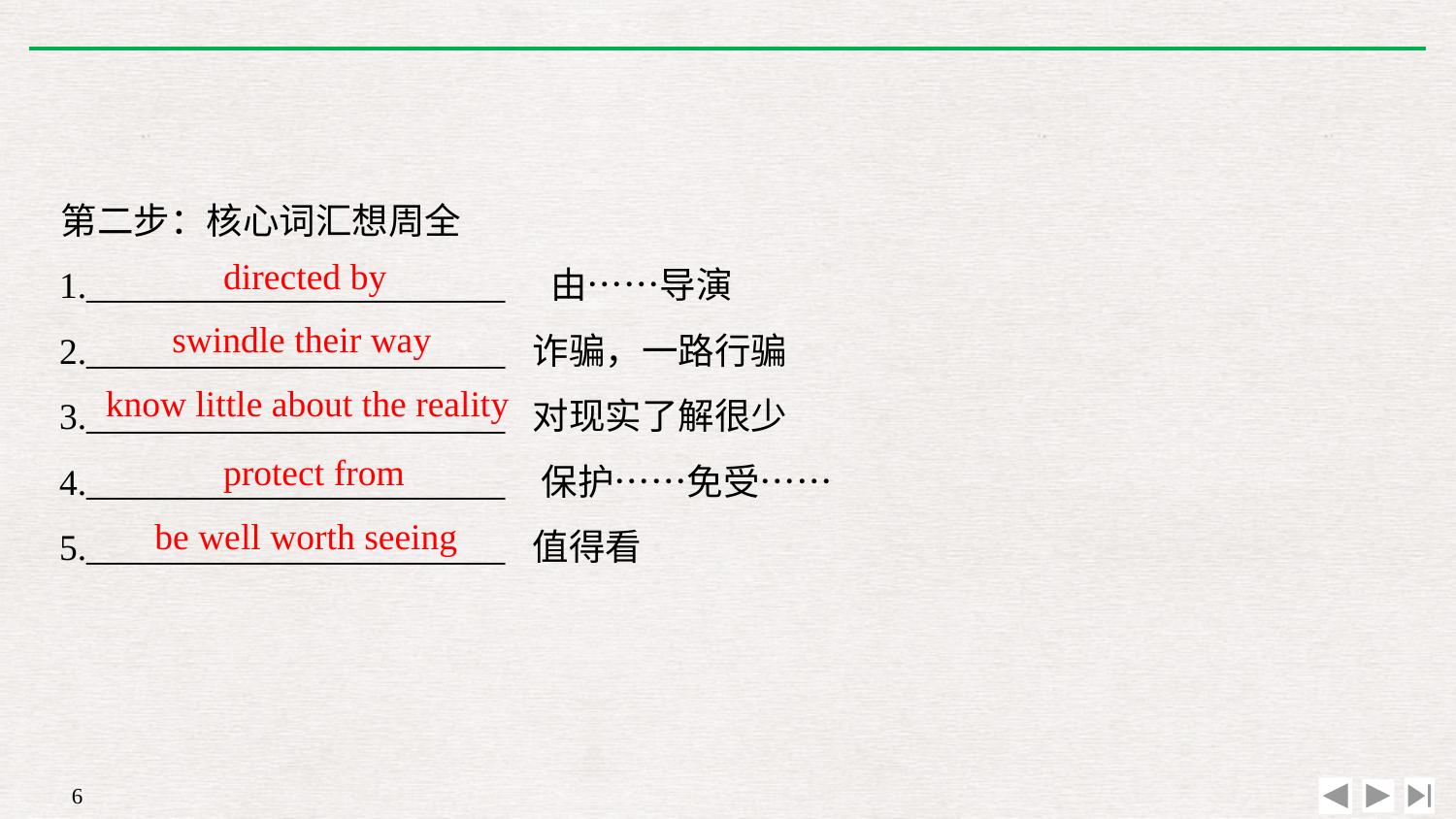

第二步：核心词汇想周全
directed by
1._______________________　由……导演
2._______________________  诈骗，一路行骗
3._______________________  对现实了解很少
4._______________________   保护……免受……
5._______________________  值得看
swindle their way
know little about the reality
protect from
be well worth seeing